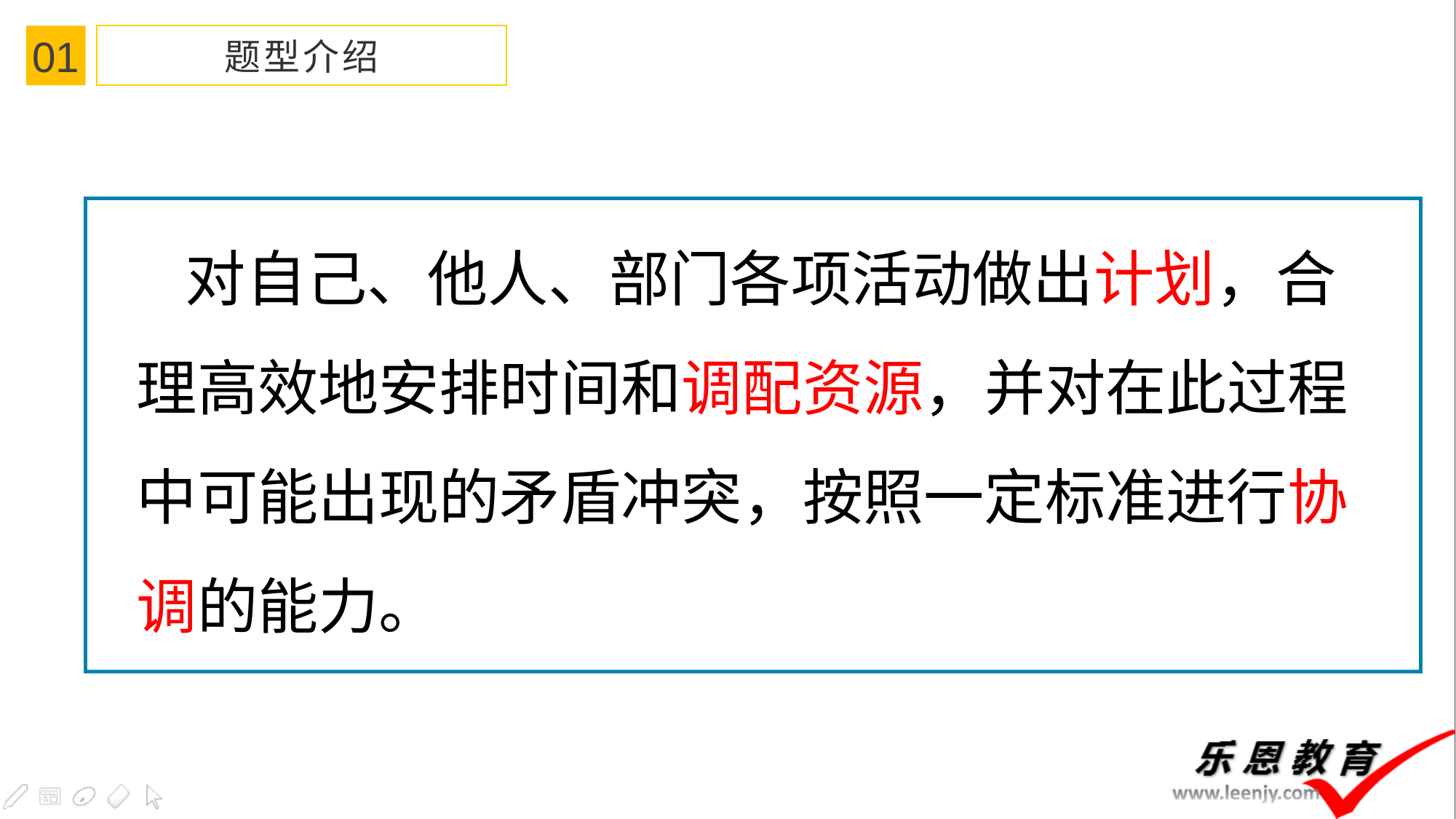

01
题型介绍

    对自己、他人、部门各项活动做出计划，合理高效地安排时间和调配资源，并对在此过程中可能出现的矛盾冲突，按照一定标准进行协调的能力。